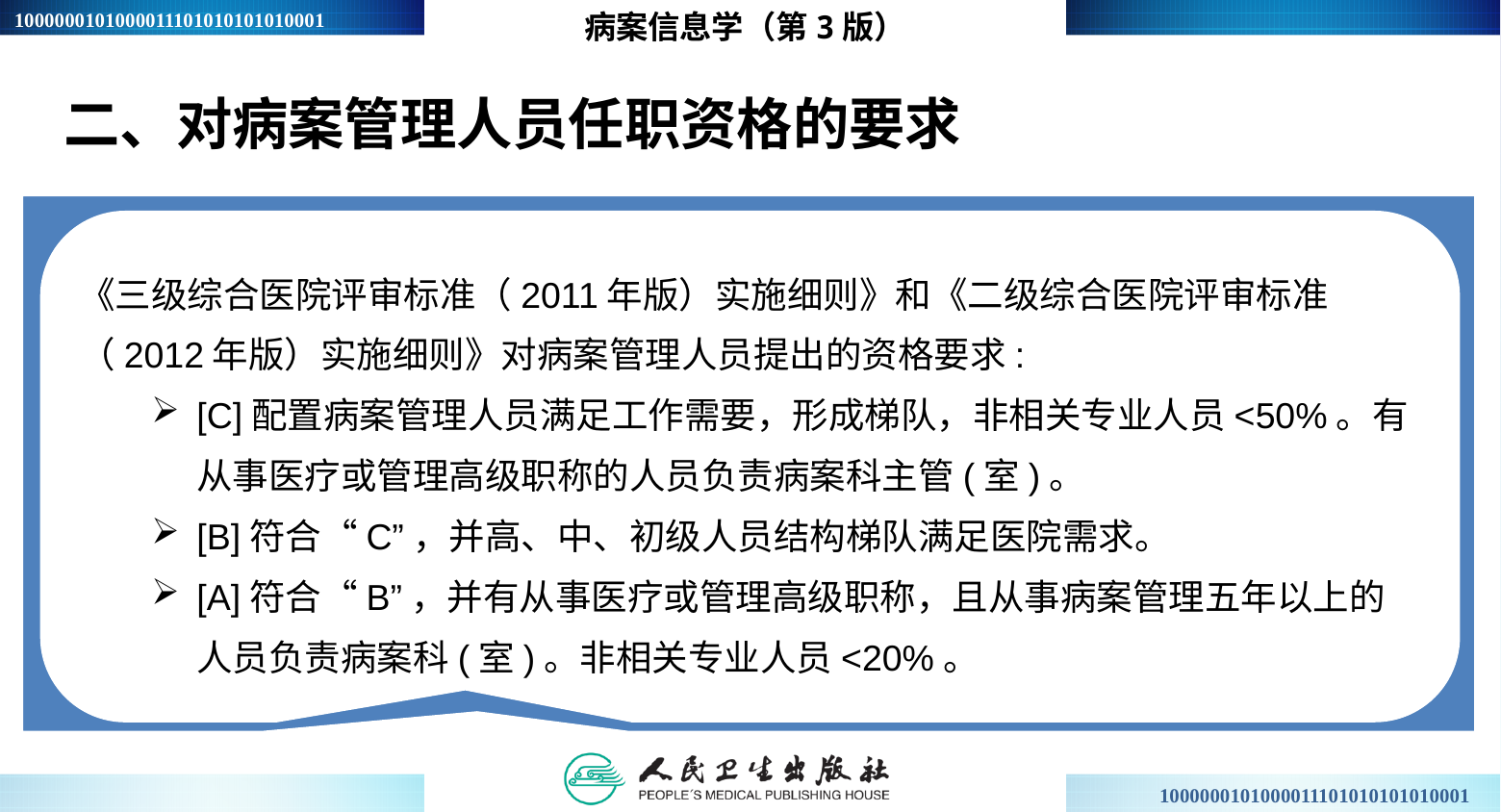

病案信息学（第3版）
二、对病案管理人员任职资格的要求

《三级综合医院评审标准（2011年版）实施细则》和《二级综合医院评审标准（2012年版）实施细则》对病案管理人员提出的资格要求:
[C]配置病案管理人员满足工作需要，形成梯队，非相关专业人员<50%。有从事医疗或管理高级职称的人员负责病案科主管(室)。
[B]符合“C”，并高、中、初级人员结构梯队满足医院需求。
[A]符合“B”，并有从事医疗或管理高级职称，且从事病案管理五年以上的人员负责病案科(室)。非相关专业人员<20%。